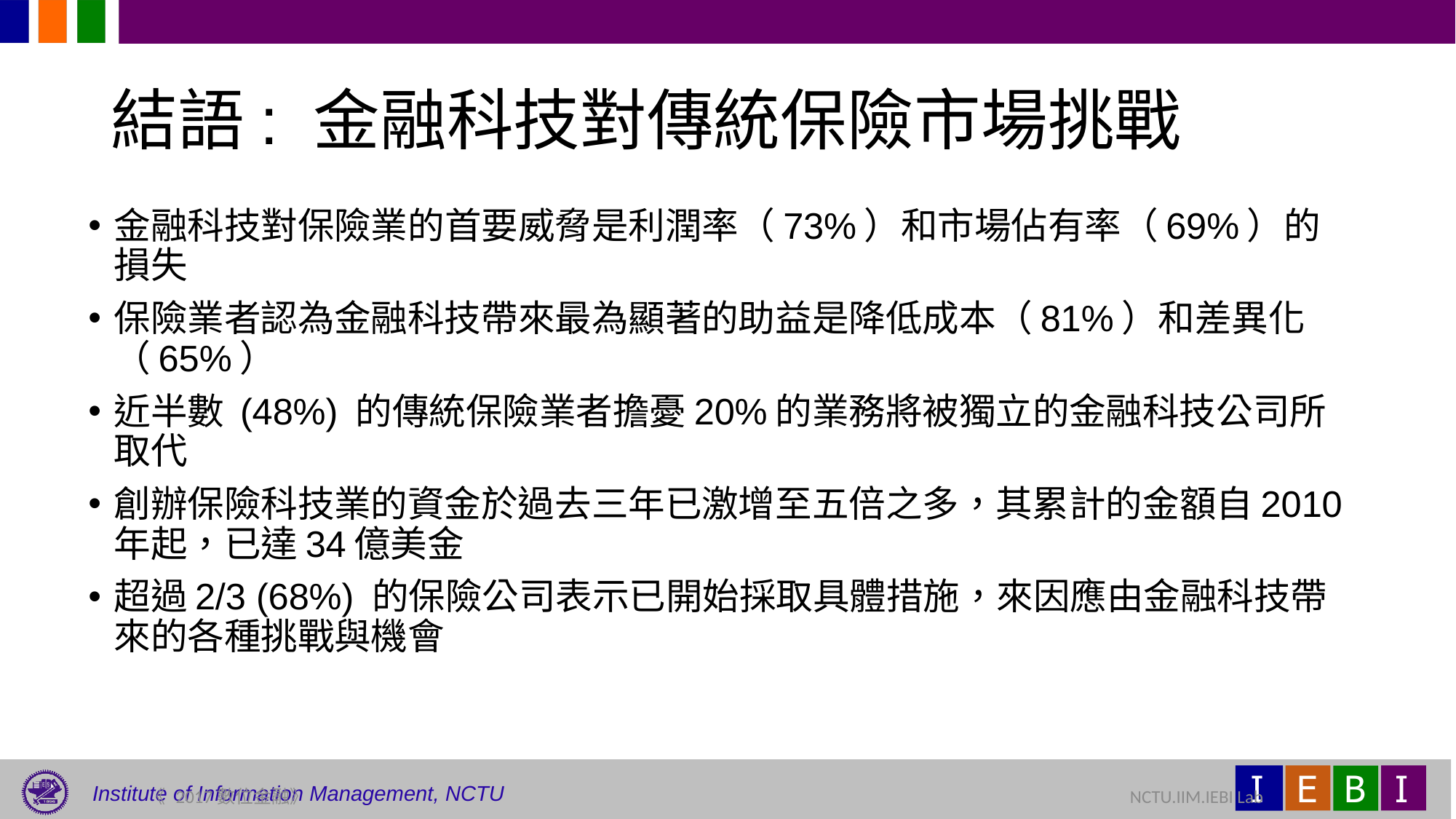

# 結語: 金融科技對傳統保險市場挑戰

金融科技對保險業的首要威脅是利潤率（73%）和市場佔有率（69%）的損失
保險業者認為金融科技帶來最為顯著的助益是降低成本（81%）和差異化（65%）
近半數 (48%) 的傳統保險業者擔憂20%的業務將被獨立的金融科技公司所取代
創辦保險科技業的資金於過去三年已激增至五倍之多，其累計的金額自2010年起，已達34億美金
超過2/3 (68%) 的保險公司表示已開始採取具體措施，來因應由金融科技帶來的各種挑戰與機會
45
《 2017數位金融》                                                                                                                                             	NCTU.IIM.IEBI Lab